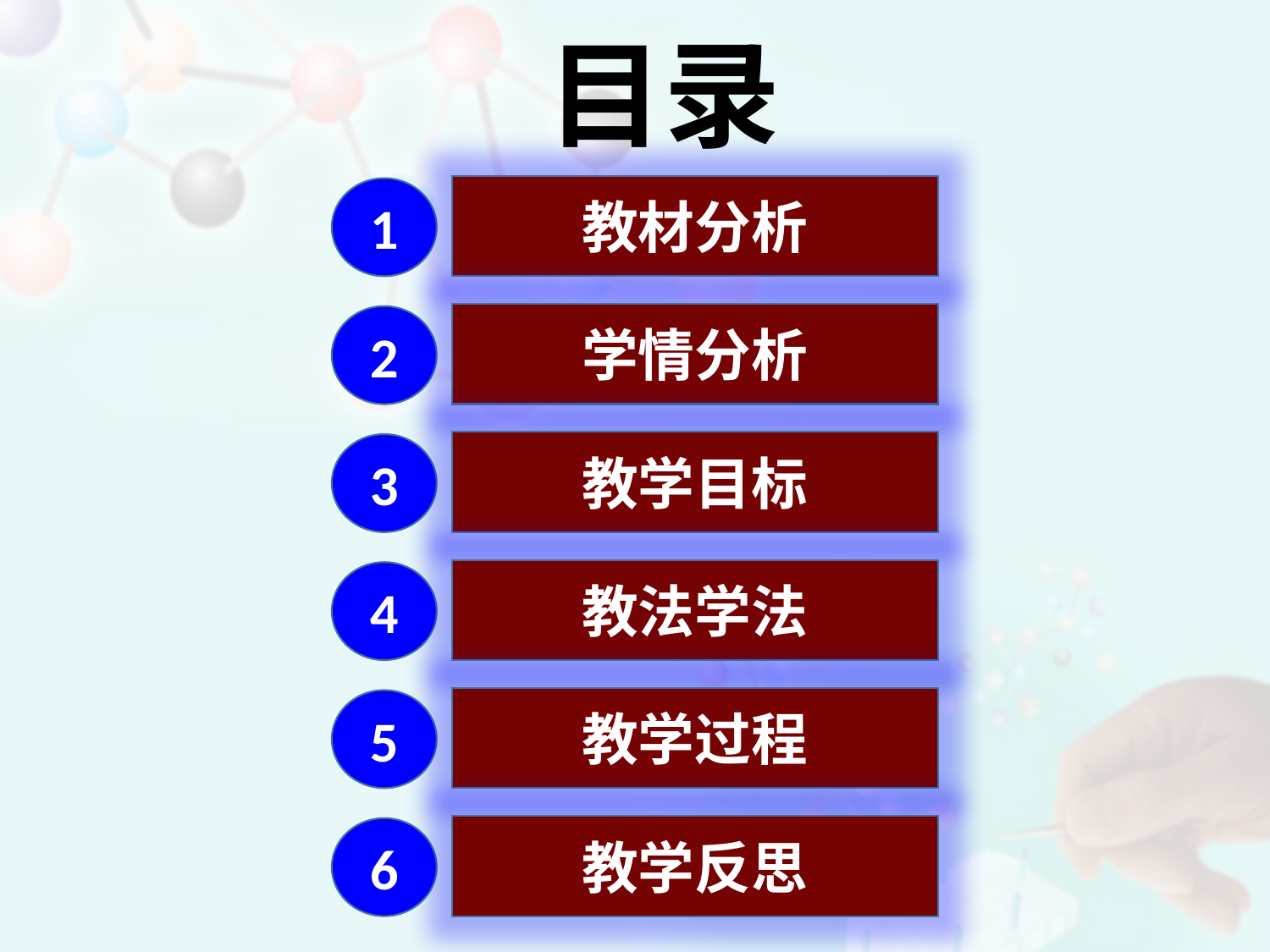

目录
教材分析
1
学情分析
2
教学目标
3
教法学法
4
教学过程
5
教学反思
6